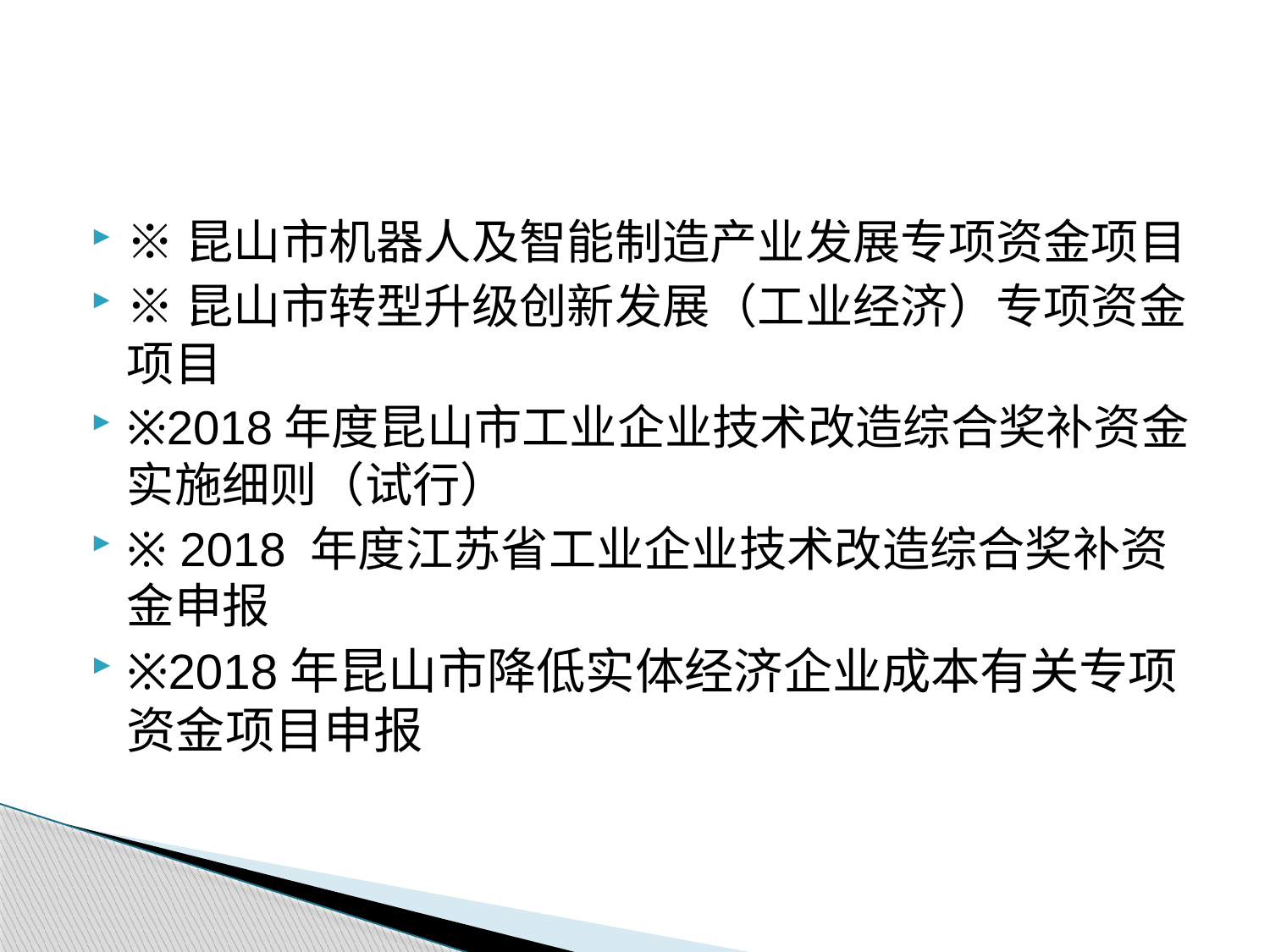

※昆山市机器人及智能制造产业发展专项资金项目
※昆山市转型升级创新发展（工业经济）专项资金项目
※2018年度昆山市工业企业技术改造综合奖补资金实施细则（试行）
※ 2018 年度江苏省工业企业技术改造综合奖补资金申报
※2018年昆山市降低实体经济企业成本有关专项资金项目申报